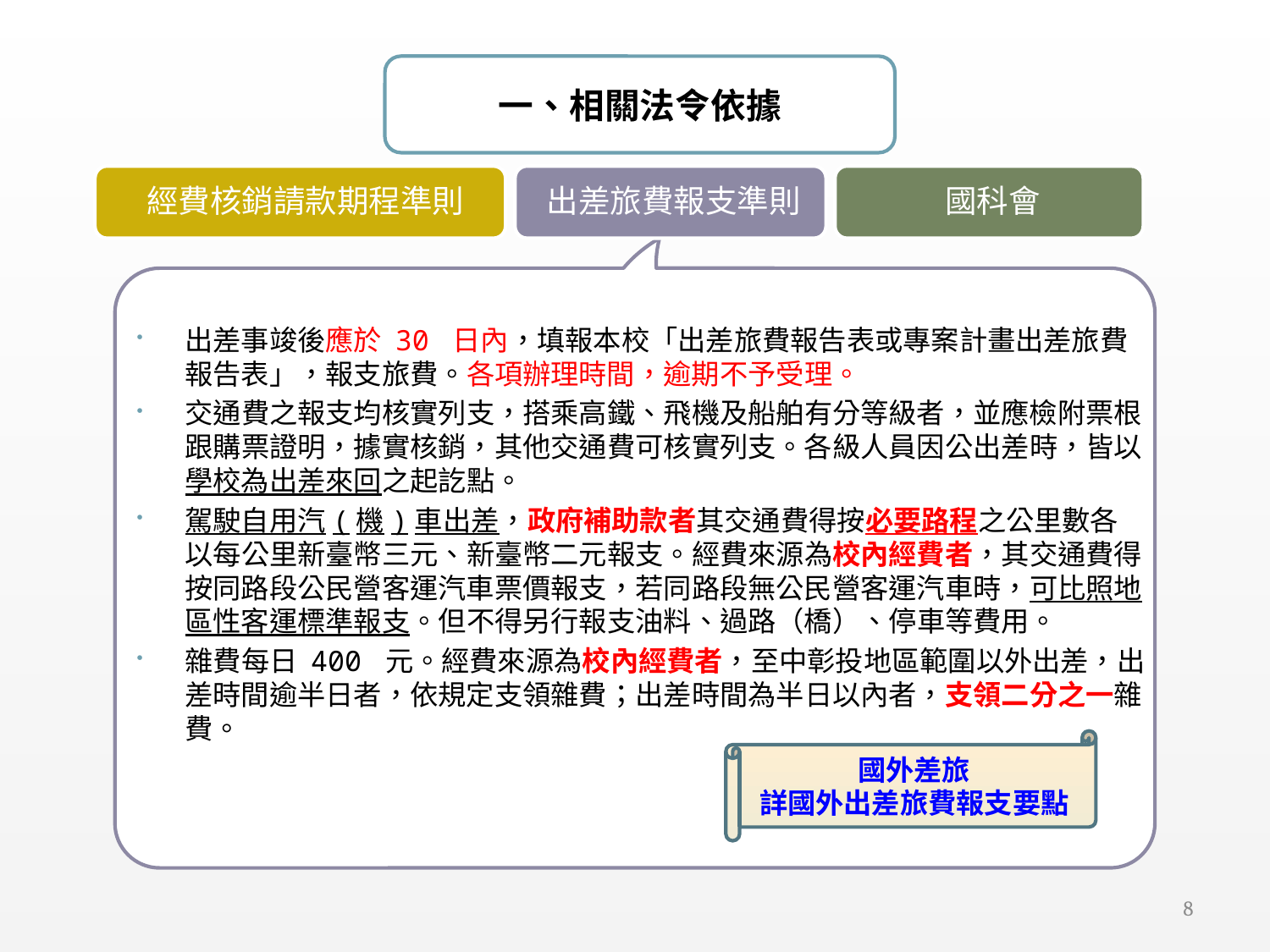

一、相關法令依據

經費核銷請款期程準則
出差旅費報支準則
國科會
出差事竣後應於 30 日內，填報本校「出差旅費報告表或專案計畫出差旅費報告表」，報支旅費。各項辦理時間，逾期不予受理。
交通費之報支均核實列支，搭乘高鐵、飛機及船舶有分等級者，並應檢附票根跟購票證明，據實核銷，其他交通費可核實列支。各級人員因公出差時，皆以學校為出差來回之起訖點。
駕駛自用汽(機)車出差，政府補助款者其交通費得按必要路程之公里數各以每公里新臺幣三元、新臺幣二元報支。經費來源為校內經費者，其交通費得按同路段公民營客運汽車票價報支，若同路段無公民營客運汽車時，可比照地區性客運標準報支。但不得另行報支油料、過路（橋）、停車等費用。
雜費每日 400 元。經費來源為校內經費者，至中彰投地區範圍以外出差，出差時間逾半日者，依規定支領雜費；出差時間為半日以內者，支領二分之一雜費。
國外差旅
詳國外出差旅費報支要點
8